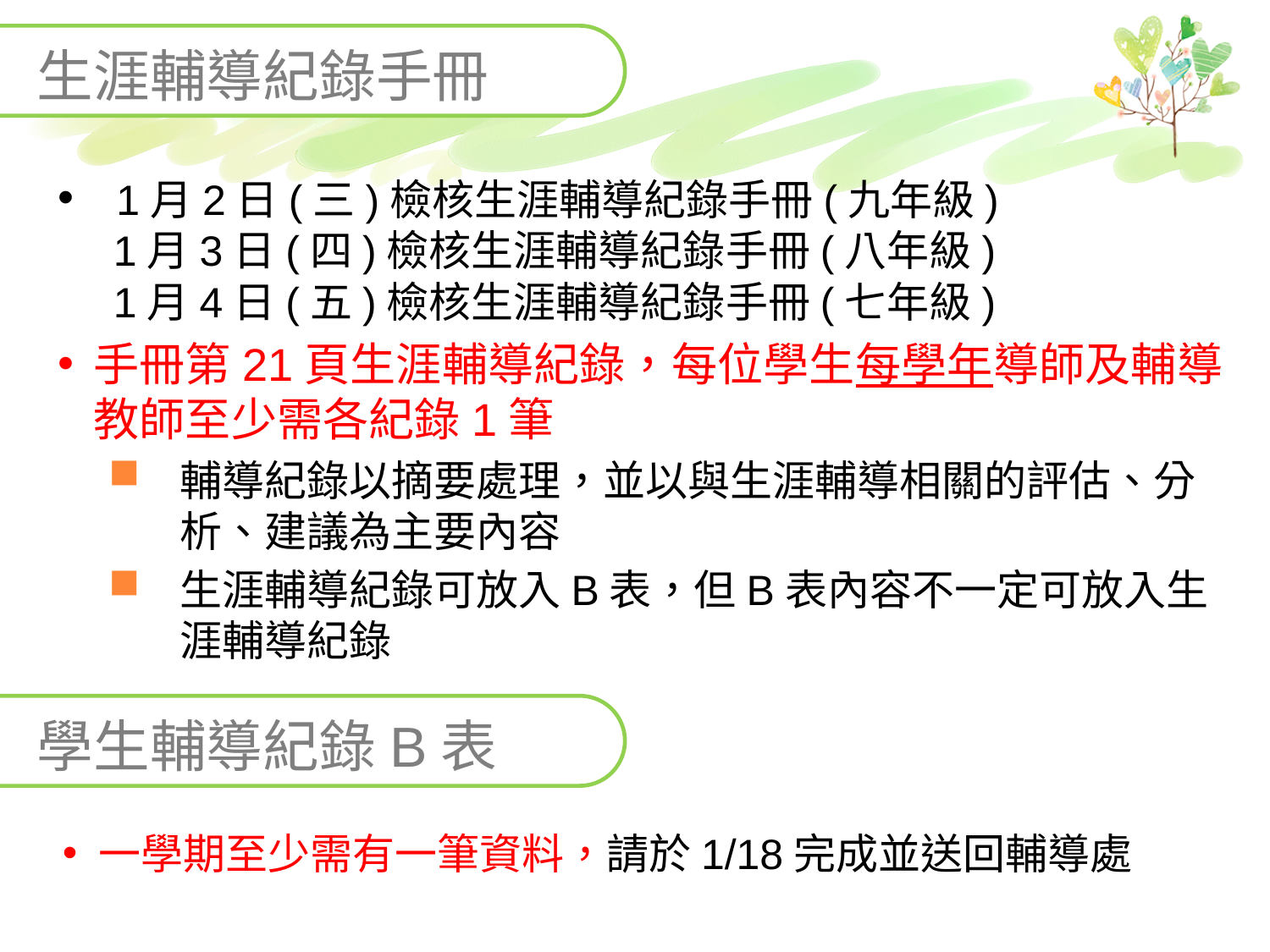

生涯輔導紀錄手冊
  1月2日(三)檢核生涯輔導紀錄手冊(九年級)
1月3日(四)檢核生涯輔導紀錄手冊(八年級)
1月4日(五)檢核生涯輔導紀錄手冊(七年級)
手冊第21頁生涯輔導紀錄，每位學生每學年導師及輔導教師至少需各紀錄1筆
輔導紀錄以摘要處理，並以與生涯輔導相關的評估、分析、建議為主要內容
生涯輔導紀錄可放入B表，但B表內容不一定可放入生涯輔導紀錄

學生輔導紀錄B表

一學期至少需有一筆資料，請於1/18完成並送回輔導處